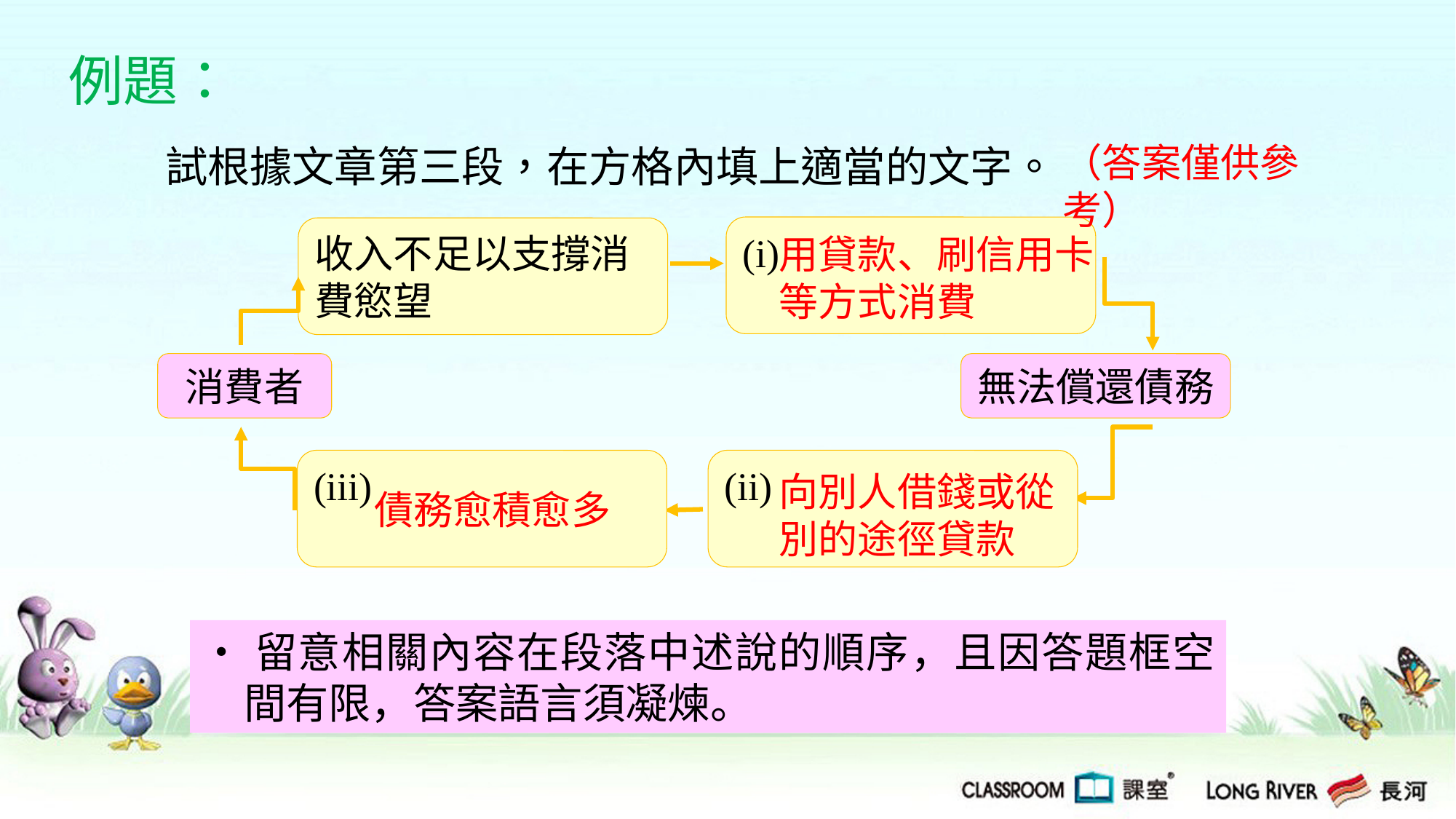

例題：
（答案僅供參考）
試根據文章第三段，在方格內填上適當的文字。
(i)

收入不足以支撐消費慾望
消費者
無法償還債務
(iii)

(ii)

用貸款、刷信用卡等方式消費
向別人借錢或從別的途徑貸款
債務愈積愈多
‧留意相關內容在段落中述說的順序，且因答題框空間有限，答案語言須凝煉。